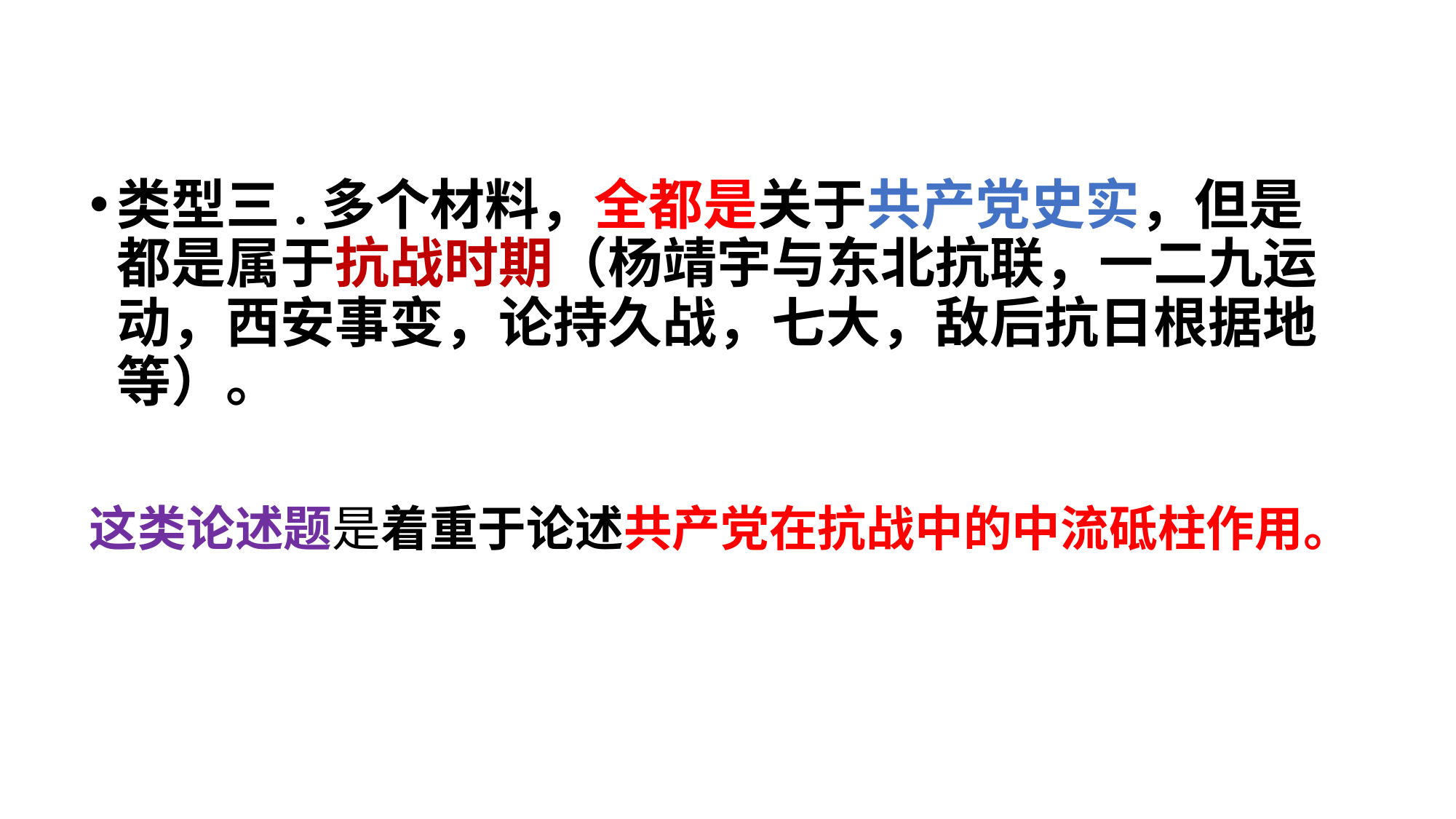

#
类型三.多个材料，全都是关于共产党史实，但是都是属于抗战时期（杨靖宇与东北抗联，一二九运动，西安事变，论持久战，七大，敌后抗日根据地等）。
这类论述题是着重于论述共产党在抗战中的中流砥柱作用。